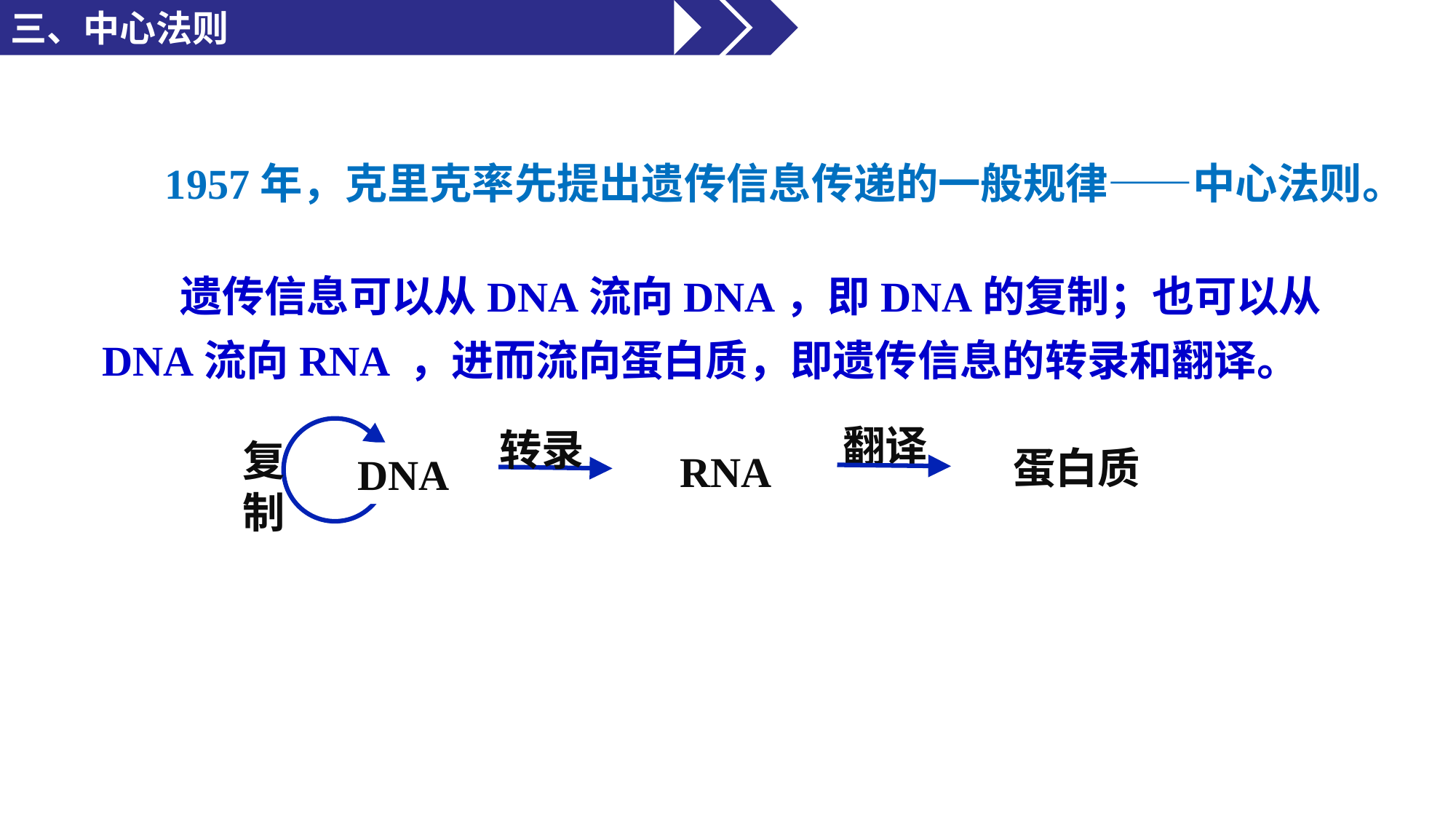

三、中心法则

1957年，克里克率先提出遗传信息传递的一般规律——中心法则。
       遗传信息可以从DNA流向DNA，即DNA的复制；也可以从DNA流向RNA ，进而流向蛋白质，即遗传信息的转录和翻译。
翻译
转录

复制
蛋白质
RNA
DNA